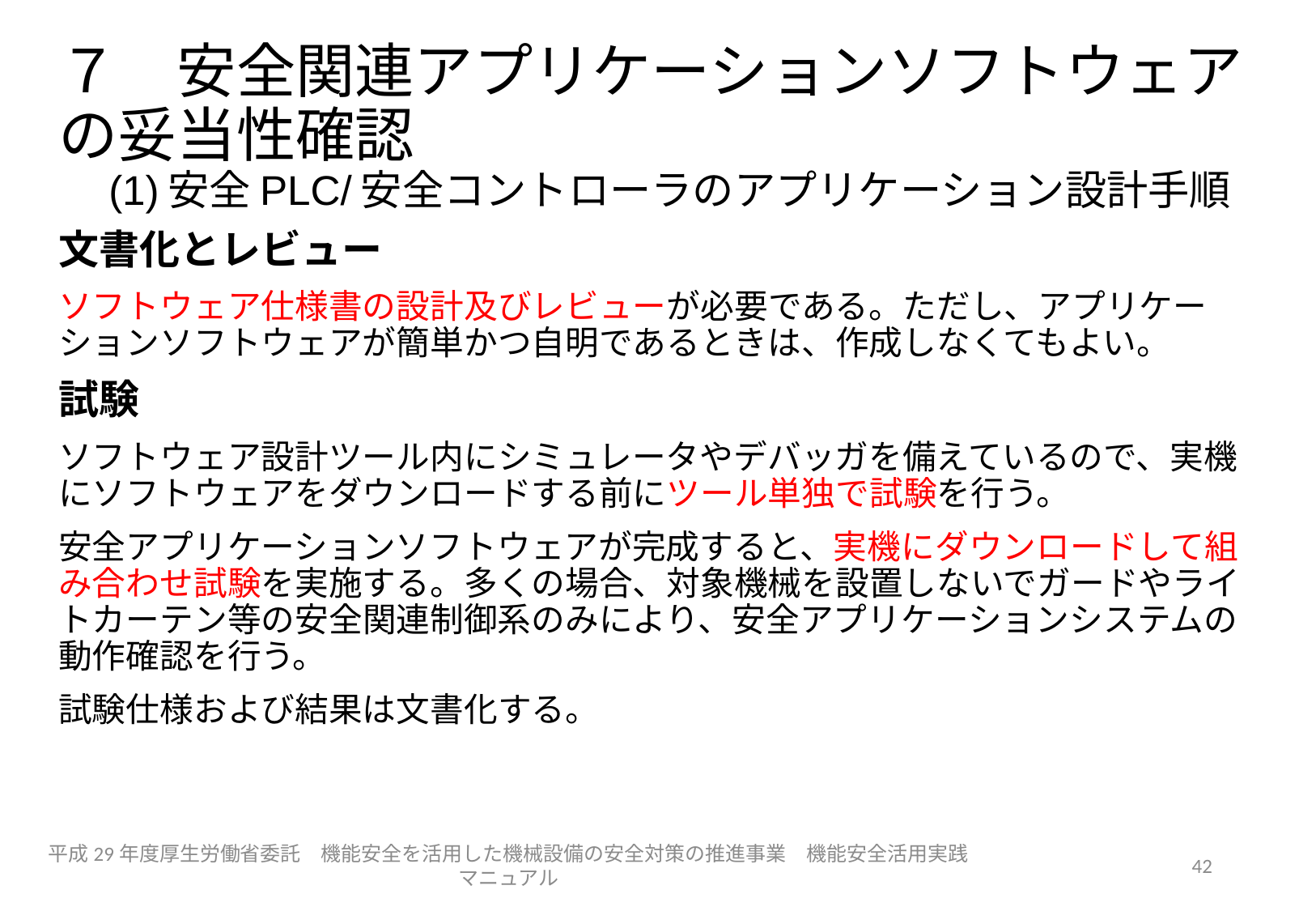

# ７　安全関連アプリケーションソフトウェアの妥当性確認 　(1)安全PLC/安全コントローラのアプリケーション設計手順
文書化とレビュー
ソフトウェア仕様書の設計及びレビューが必要である。ただし、アプリケーションソフトウェアが簡単かつ自明であるときは、作成しなくてもよい。
試験
ソフトウェア設計ツール内にシミュレータやデバッガを備えているので、実機にソフトウェアをダウンロードする前にツール単独で試験を行う。
安全アプリケーションソフトウェアが完成すると、実機にダウンロードして組み合わせ試験を実施する。多くの場合、対象機械を設置しないでガードやライトカーテン等の安全関連制御系のみにより、安全アプリケーションシステムの動作確認を行う。
試験仕様および結果は文書化する。
平成29年度厚生労働省委託　機能安全を活用した機械設備の安全対策の推進事業　機能安全活用実践マニュアル
42